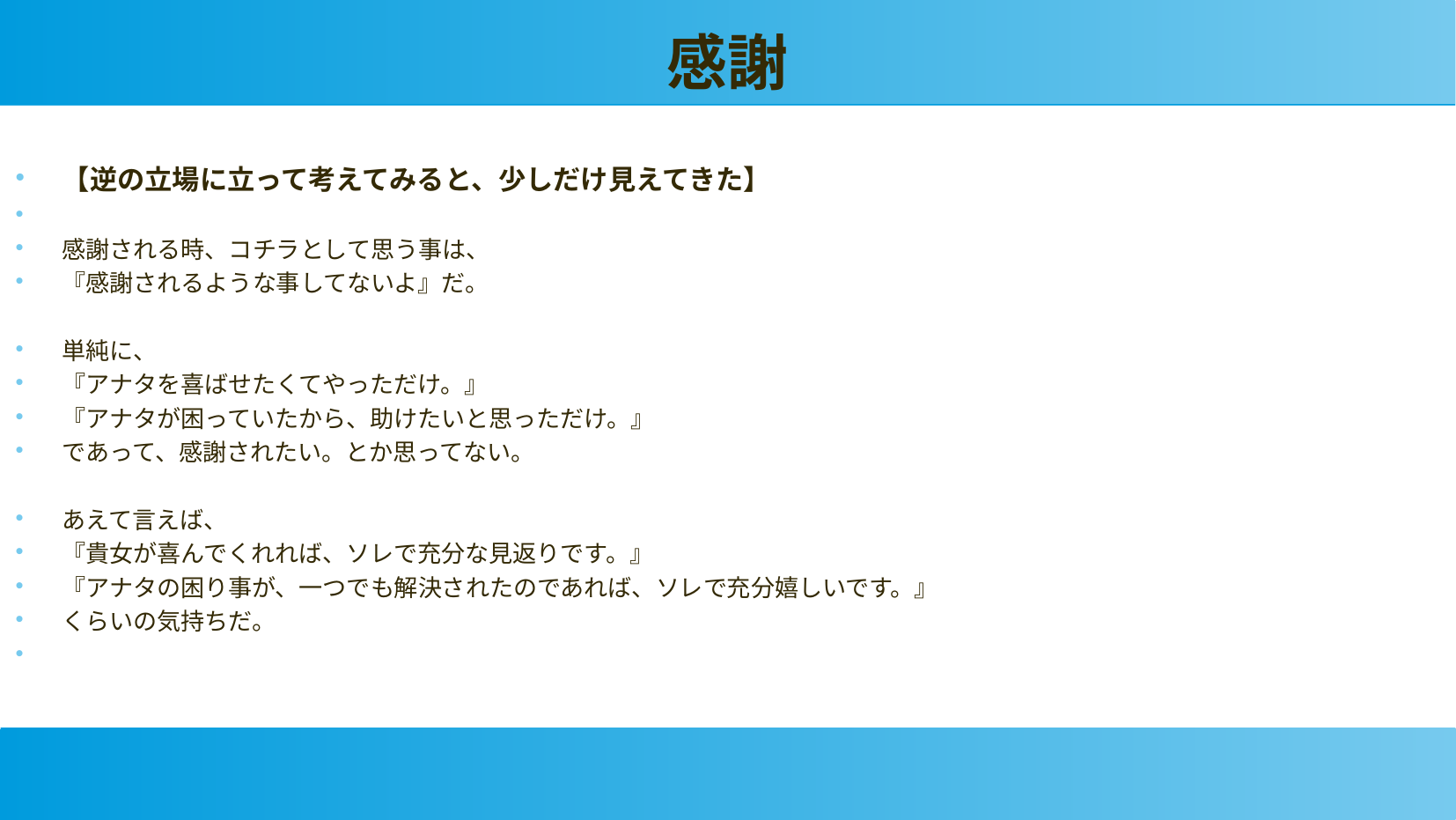

感謝

【逆の立場に立って考えてみると、少しだけ見えてきた】

感謝される時、コチラとして思う事は、
『感謝されるような事してないよ』だ。

単純に、
『アナタを喜ばせたくてやっただけ。』
『アナタが困っていたから、助けたいと思っただけ。』
であって、感謝されたい。とか思ってない。

あえて言えば、
『貴女が喜んでくれれば、ソレで充分な見返りです。』
『アナタの困り事が、一つでも解決されたのであれば、ソレで充分嬉しいです。』
くらいの気持ちだ。